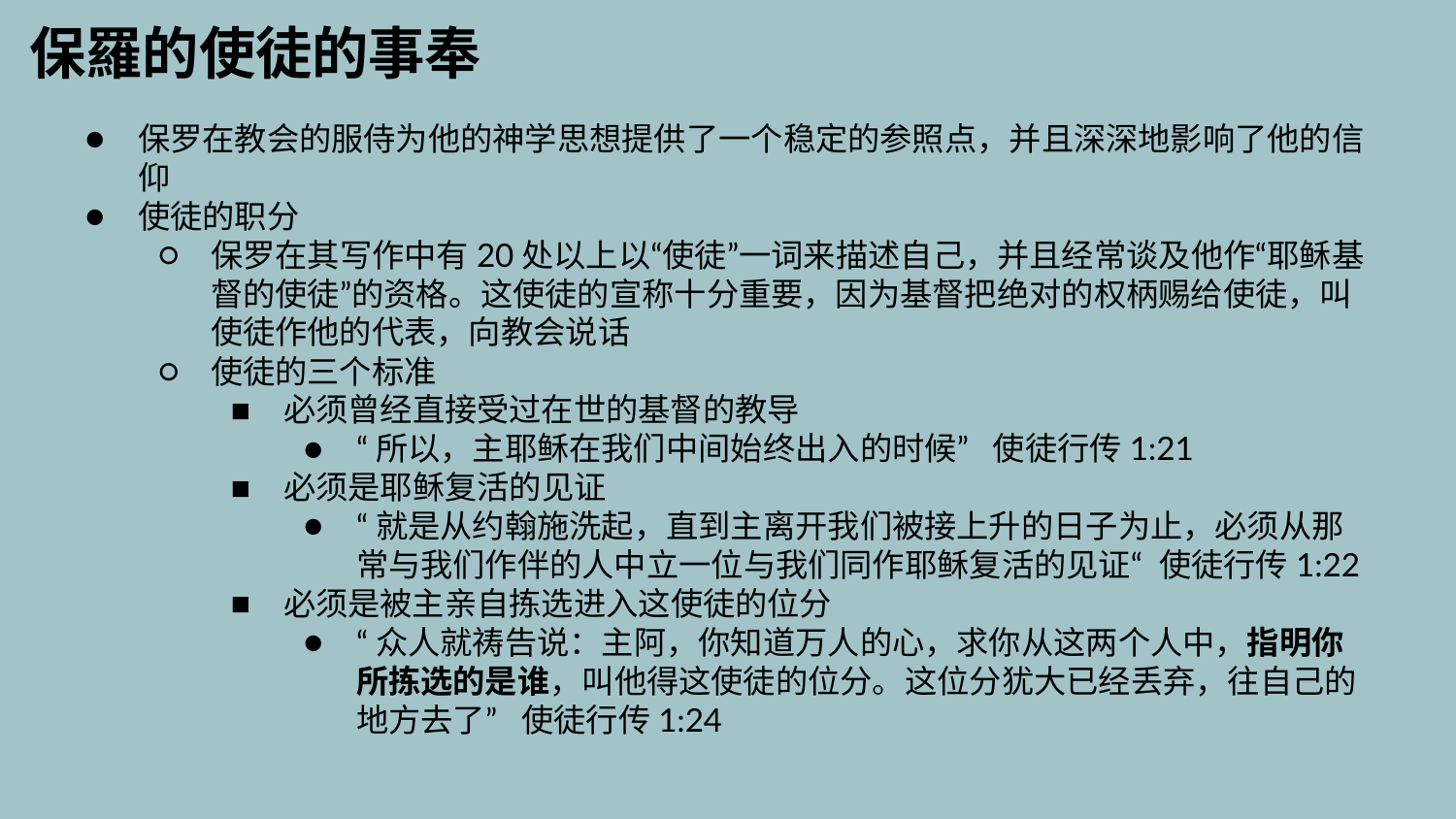

保羅的使徒的事奉

保罗在教会的服侍为他的神学思想提供了一个稳定的参照点，并且深深地影响了他的信仰
使徒的职分
保罗在其写作中有20处以上以“使徒”一词来描述自己，并且经常谈及他作“耶稣基督的使徒”的资格。这使徒的宣称十分重要，因为基督把绝对的权柄赐给使徒，叫使徒作他的代表，向教会说话
使徒的三个标准
必须曾经直接受过在世的基督的教导
“所以，主耶稣在我们中间始终出入的时候”   使徒行传1:21
必须是耶稣复活的见证
“就是从约翰施洗起，直到主离开我们被接上升的日子为止，必须从那常与我们作伴的人中立一位与我们同作耶稣复活的见证“  使徒行传1:22
必须是被主亲自拣选进入这使徒的位分
“众人就祷告说：主阿，你知道万人的心，求你从这两个人中，指明你所拣选的是谁，叫他得这使徒的位分。这位分犹大已经丢弃，往自己的地方去了”   使徒行传1:24